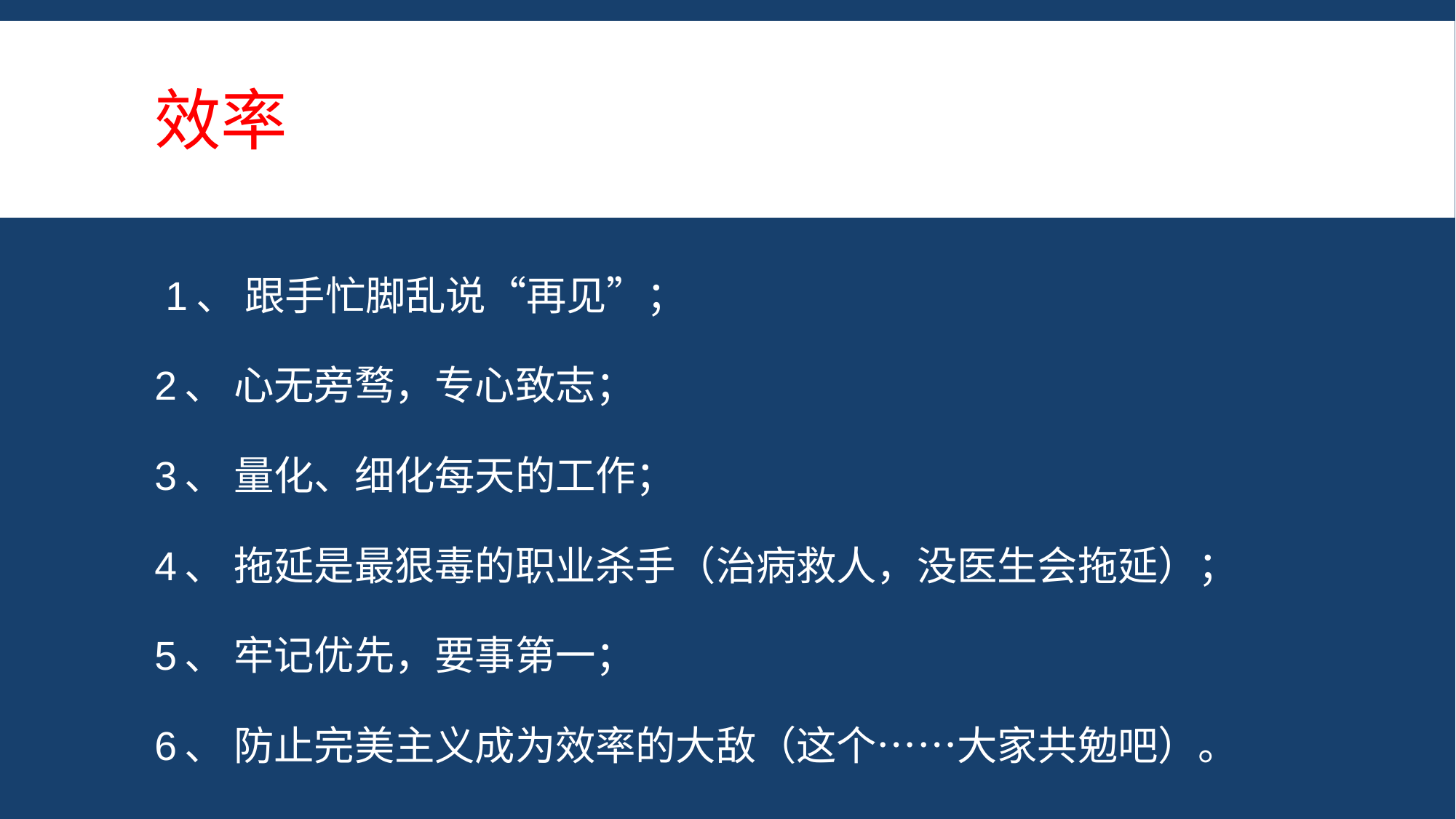

# 效率
 1、 跟手忙脚乱说“再见”；
2、 心无旁骛，专心致志；
3、 量化、细化每天的工作；
4、 拖延是最狠毒的职业杀手（治病救人，没医生会拖延）；
5、 牢记优先，要事第一；
6、 防止完美主义成为效率的大敌（这个……大家共勉吧）。